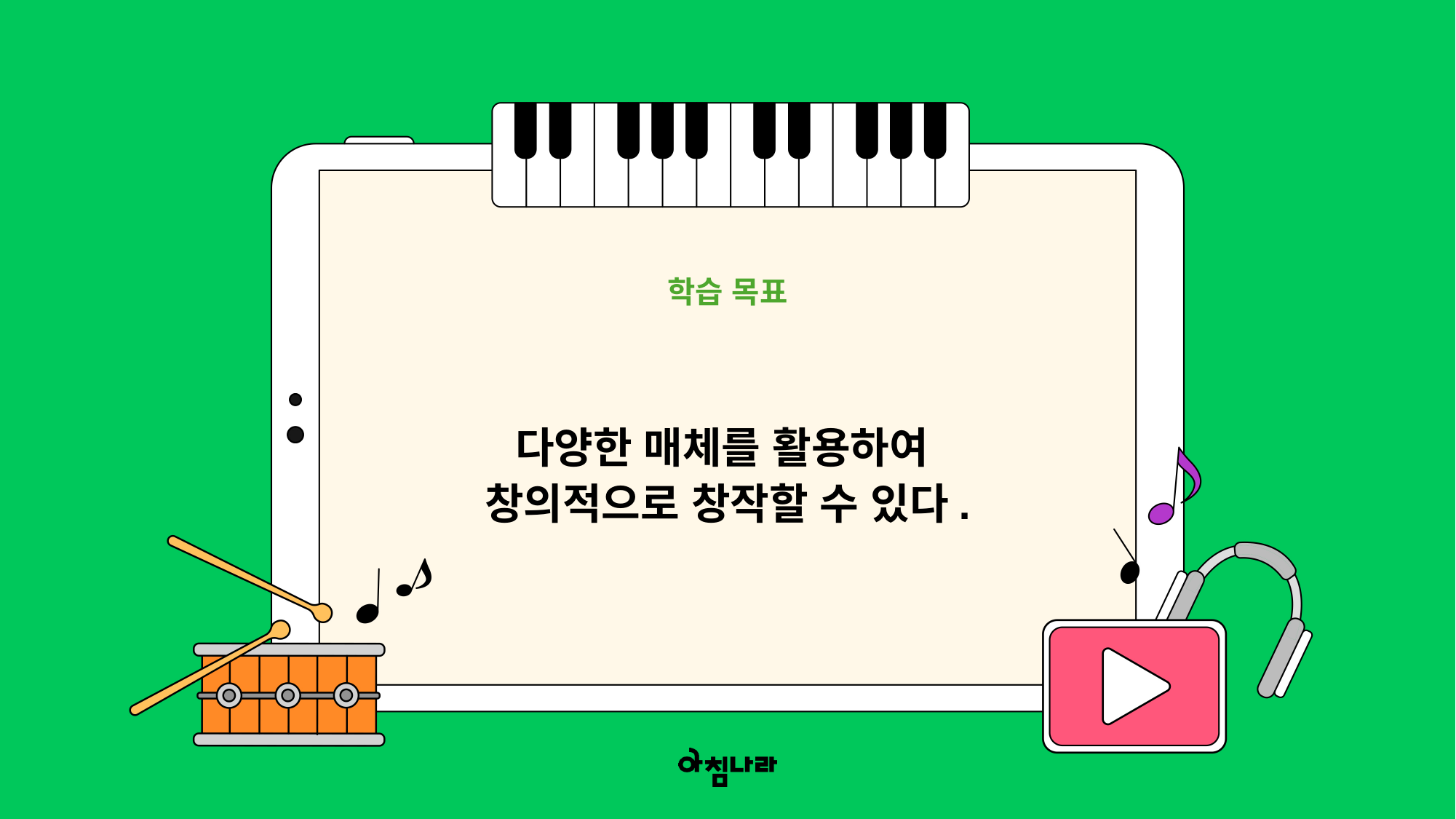

학습 목표
다양한 매체를 활용하여
창의적으로 창작할 수 있다.